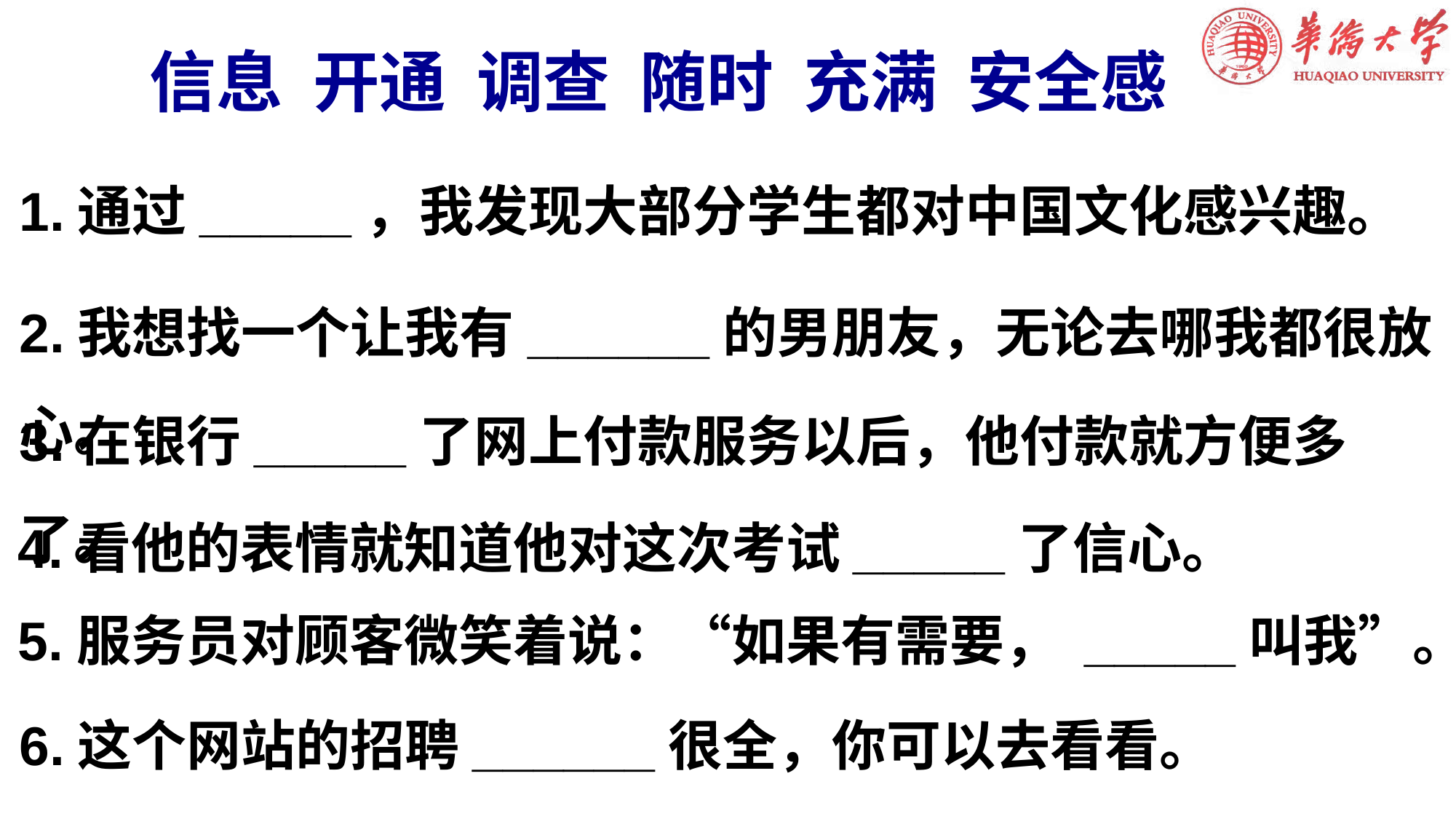

信息  开通  调查  随时  充满  安全感
1.通过_____，我发现大部分学生都对中国文化感兴趣。
2.我想找一个让我有______的男朋友，无论去哪我都很放心。
3.在银行_____了网上付款服务以后，他付款就方便多了。
4.看他的表情就知道他对这次考试_____了信心。
5.服务员对顾客微笑着说：“如果有需要， _____叫我”。
6.这个网站的招聘______很全，你可以去看看。